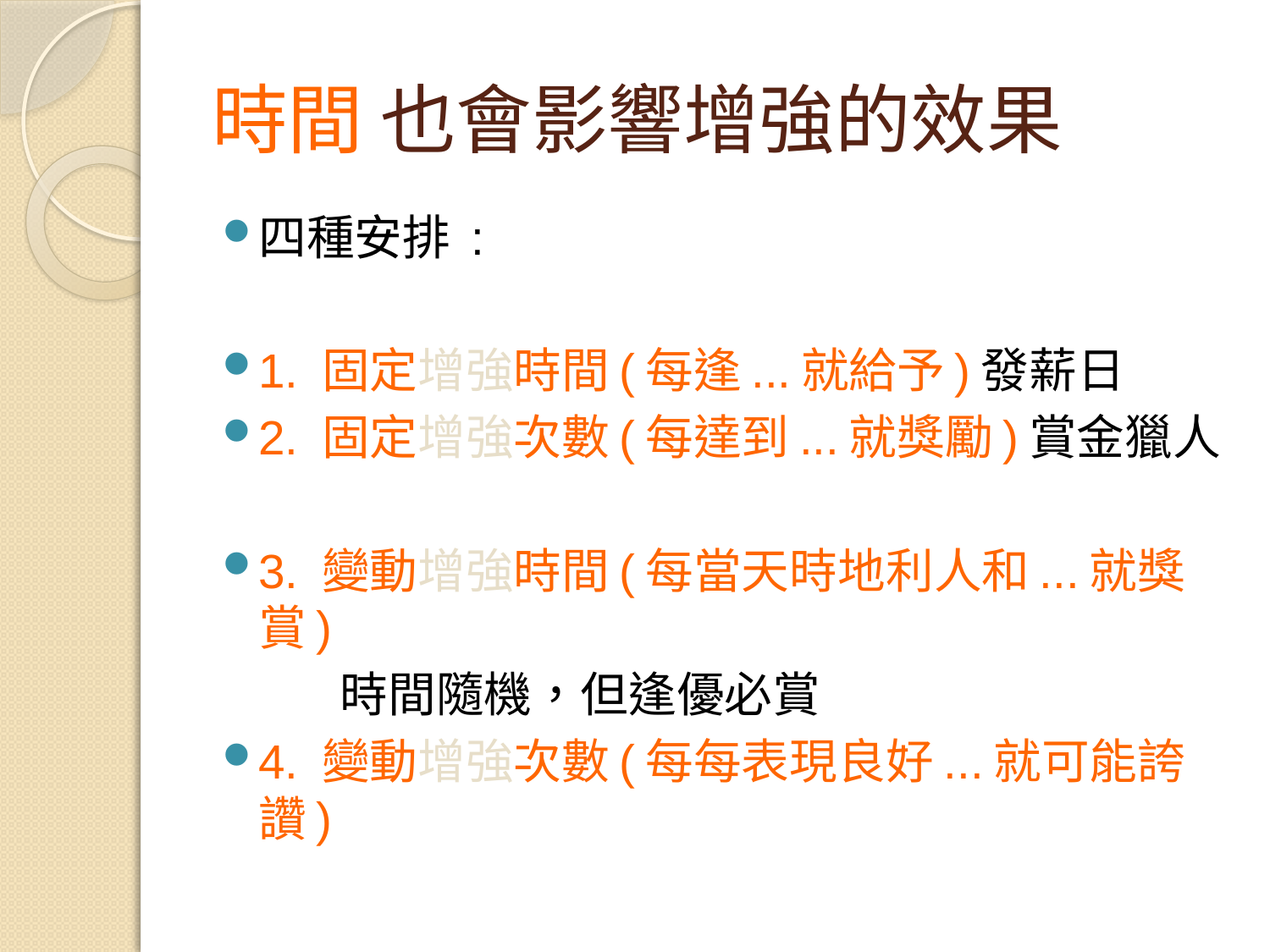

# 時間 也會影響增強的效果
四種安排 :

1. 固定增強時間(每逢...就給予)發薪日
2. 固定增強次數(每達到...就獎勵)賞金獵人

3. 變動增強時間(每當天時地利人和...就獎賞)
          時間隨機，但逢優必賞
4. 變動增強次數(每每表現良好...就可能誇讚)